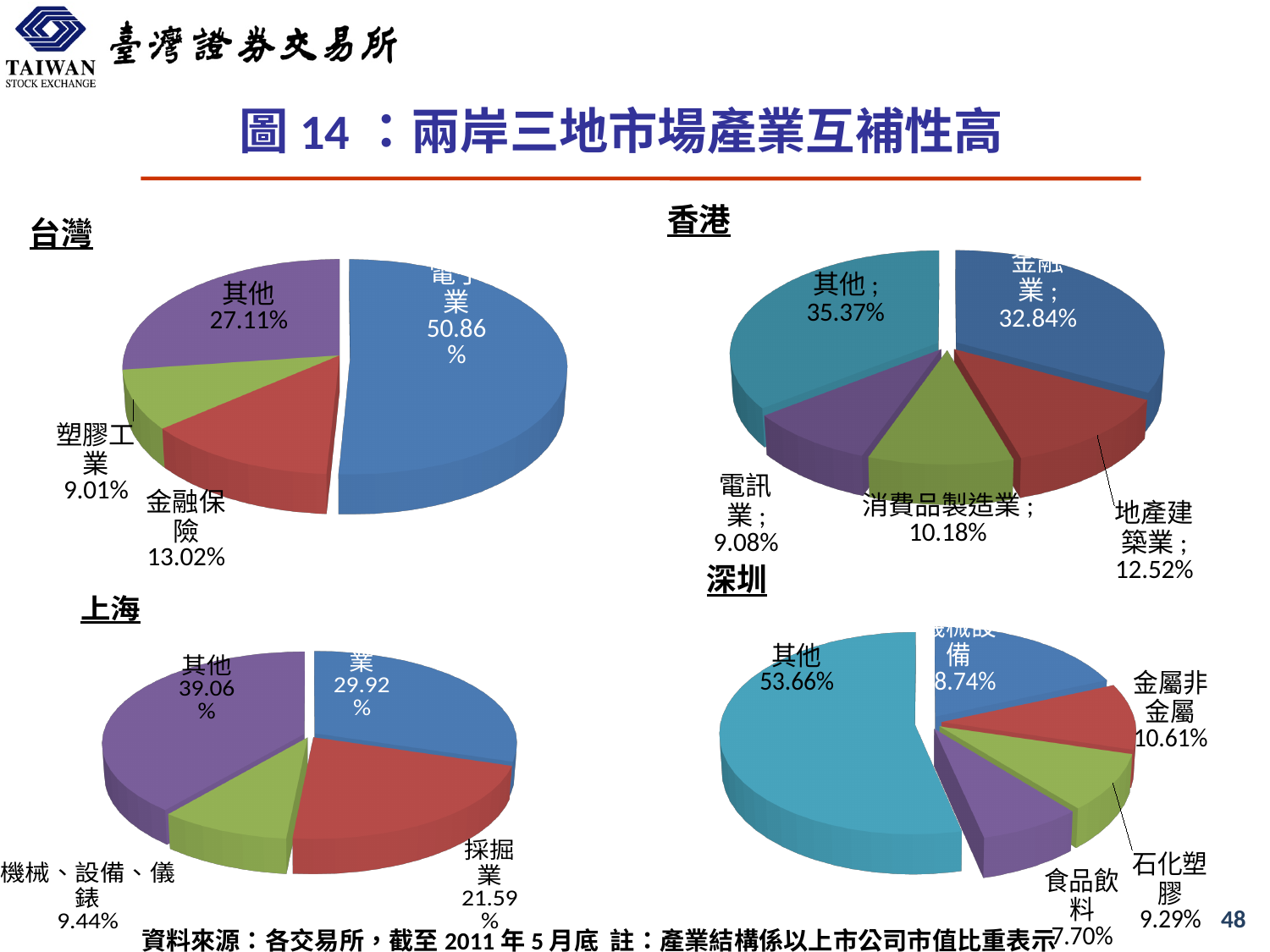

# 圖14：兩岸三地市場產業互補性高

[unsupported chart]

[unsupported chart]

[unsupported chart]

[unsupported chart]

48
資料來源：各交易所，截至2011年5月底  註：產業結構係以上市公司市值比重表示